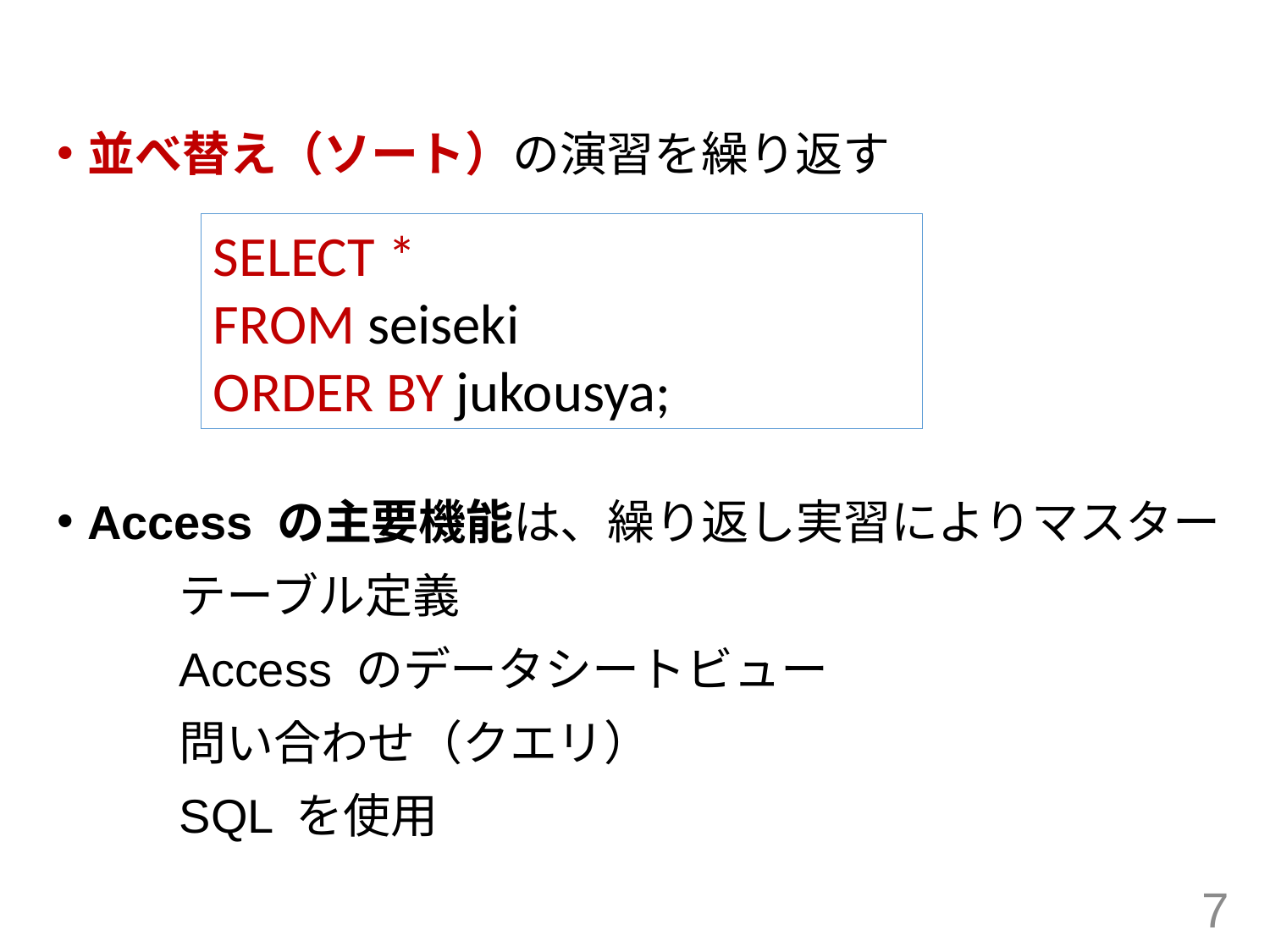

並べ替え（ソート）の演習を繰り返す

Access の主要機能は、繰り返し実習によりマスター
	テーブル定義
	Access のデータシートビュー
	問い合わせ（クエリ）
		SQL を使用
SELECT *
FROM seiseki
ORDER BY jukousya;
7